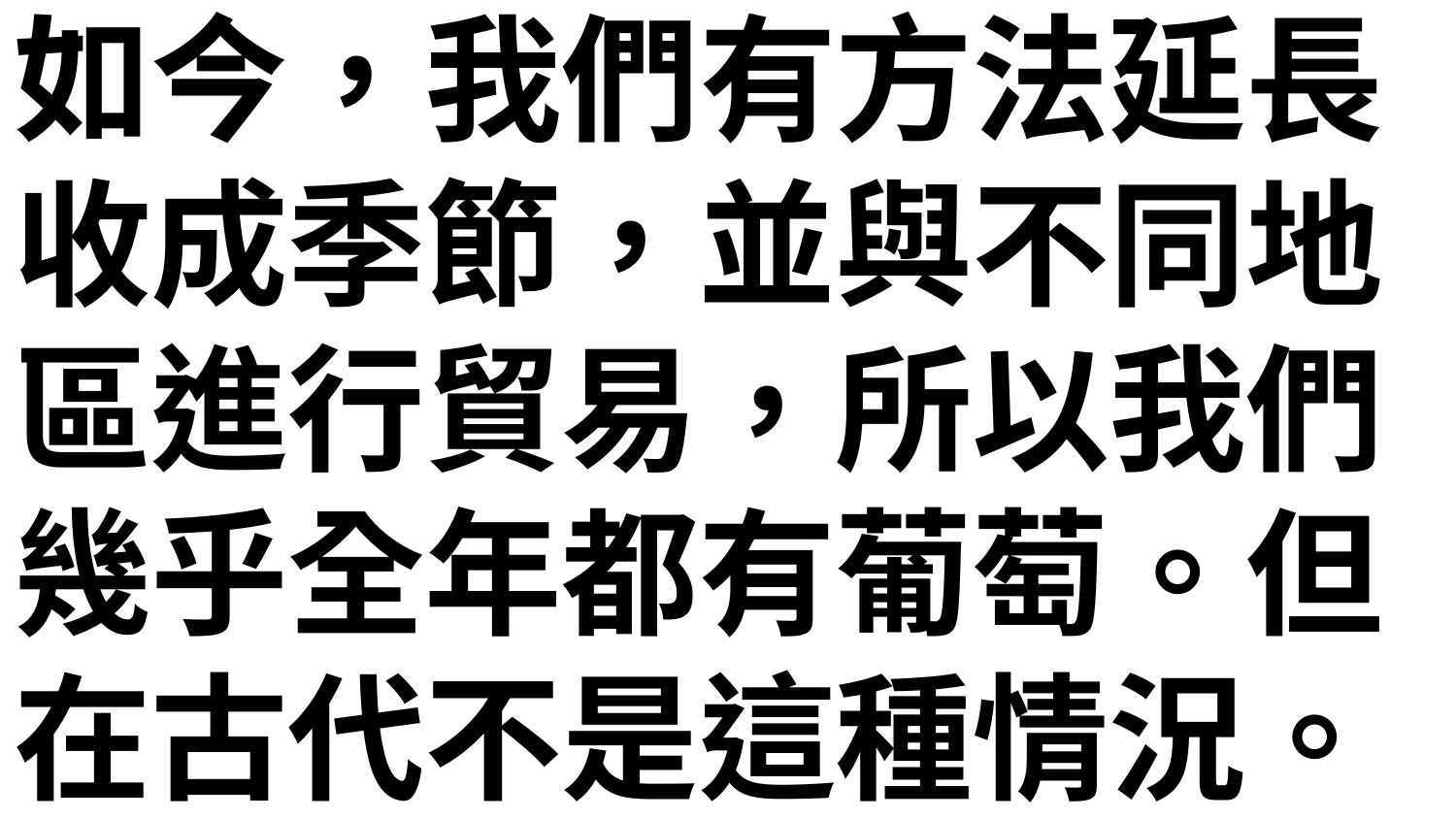

如今，我們有方法延長收成季節，並與不同地區進行貿易，所以我們幾乎全年都有葡萄。但在古代不是這種情況。